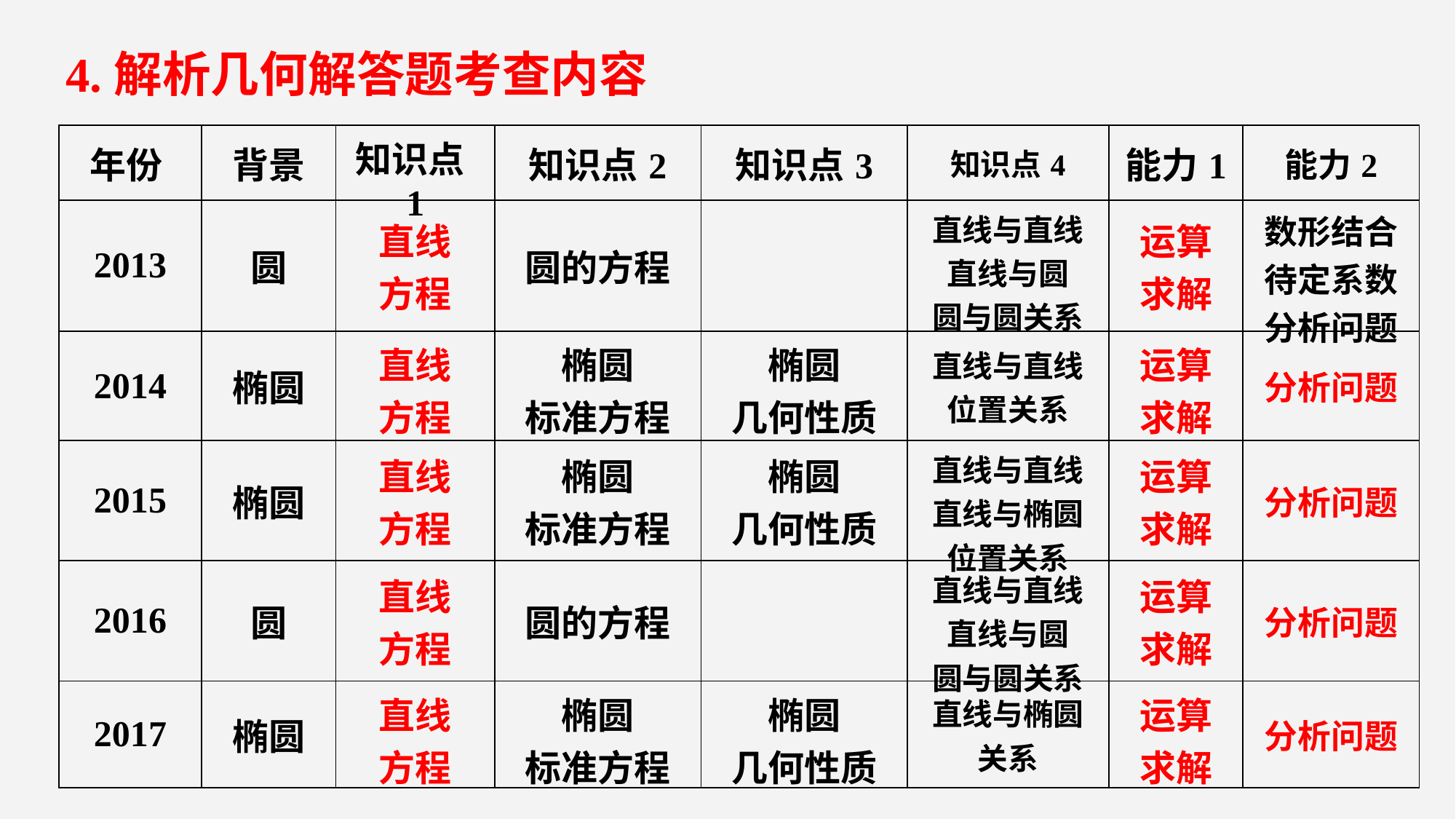

4.解析几何解答题考查内容
| 年份 | 背景 | 知识点1 | 知识点2 | 知识点3 | 知识点4 | 能力1 | 能力2 |
| --- | --- | --- | --- | --- | --- | --- | --- |
| 2013 | 圆 | 直线 方程 | 圆的方程 |  | 直线与直线 直线与圆 圆与圆关系 | 运算 求解 | 数形结合 待定系数 分析问题 |
| 2014 | 椭圆 | 直线 方程 | 椭圆 标准方程 | 椭圆 几何性质 | 直线与直线位置关系 | 运算 求解 | 分析问题 |
| 2015 | 椭圆 | 直线 方程 | 椭圆 标准方程 | 椭圆 几何性质 | 直线与直线直线与椭圆位置关系 | 运算 求解 | 分析问题 |
| 2016 | 圆 | 直线 方程 | 圆的方程 |  | 直线与直线 直线与圆 圆与圆关系 | 运算 求解 | 分析问题 |
| 2017 | 椭圆 | 直线 方程 | 椭圆 标准方程 | 椭圆 几何性质 | 直线与椭圆关系 | 运算 求解 | 分析问题 |